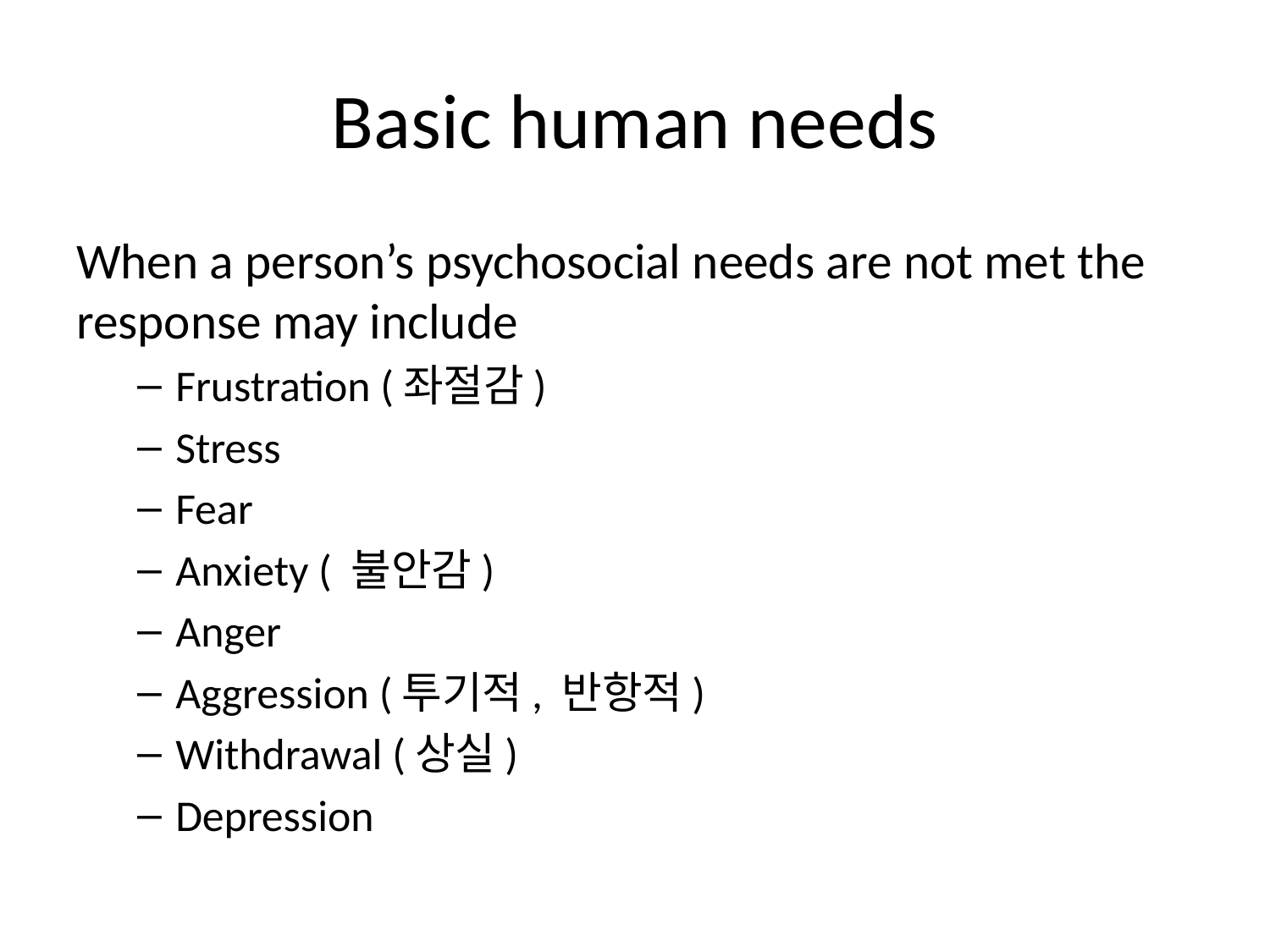

Basic human needs
When a person’s psychosocial needs are not met the response may include
Frustration (좌절감)
Stress
Fear
Anxiety ( 불안감)
Anger
Aggression (투기적, 반항적)
Withdrawal (상실)
Depression